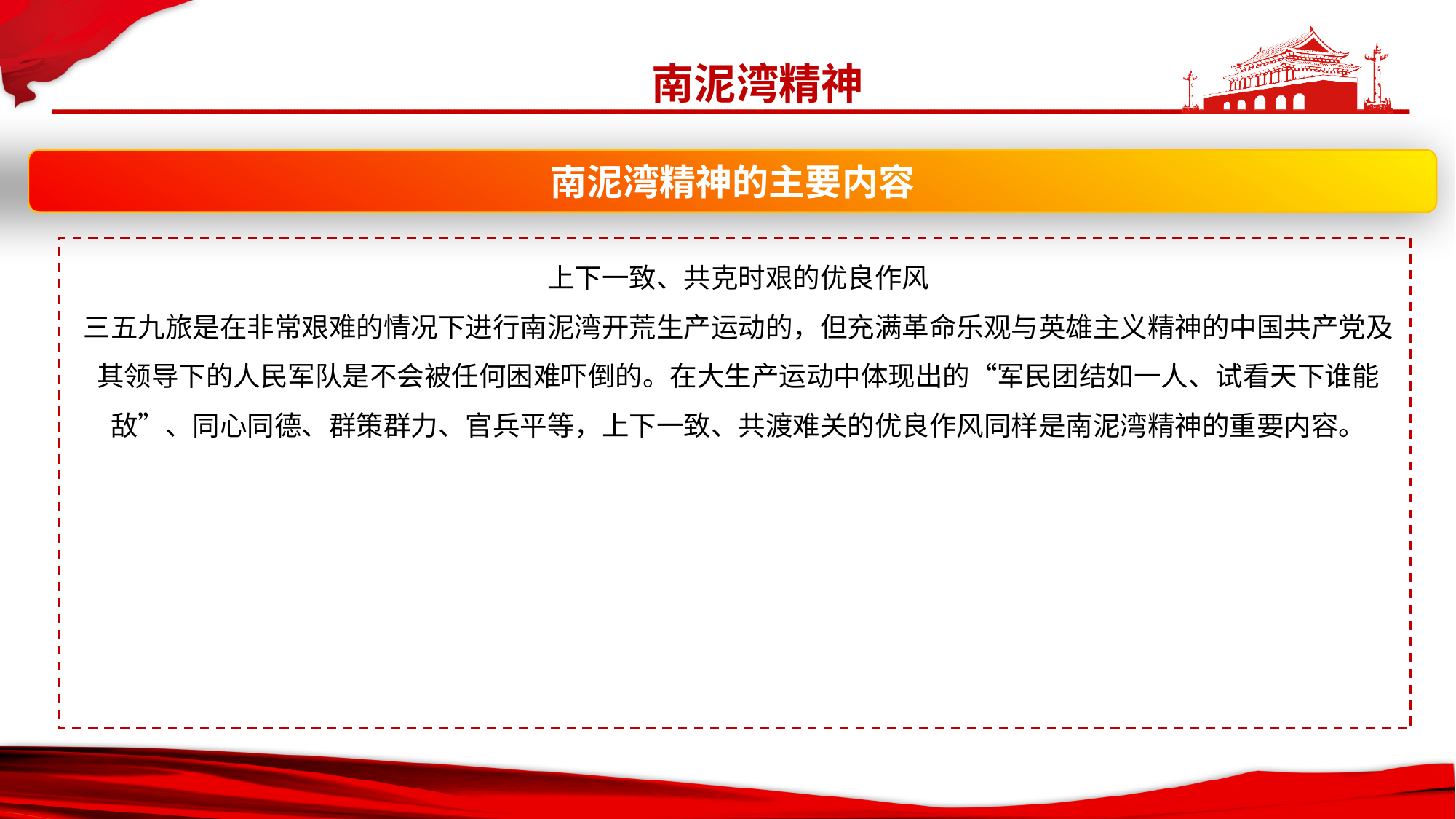

南泥湾精神
南泥湾精神的主要内容

上下一致、共克时艰的优良作风
三五九旅是在非常艰难的情况下进行南泥湾开荒生产运动的，但充满革命乐观与英雄主义精神的中国共产党及其领导下的人民军队是不会被任何困难吓倒的。在大生产运动中体现出的“军民团结如一人、试看天下谁能敌”、同心同德、群策群力、官兵平等，上下一致、共渡难关的优良作风同样是南泥湾精神的重要内容。